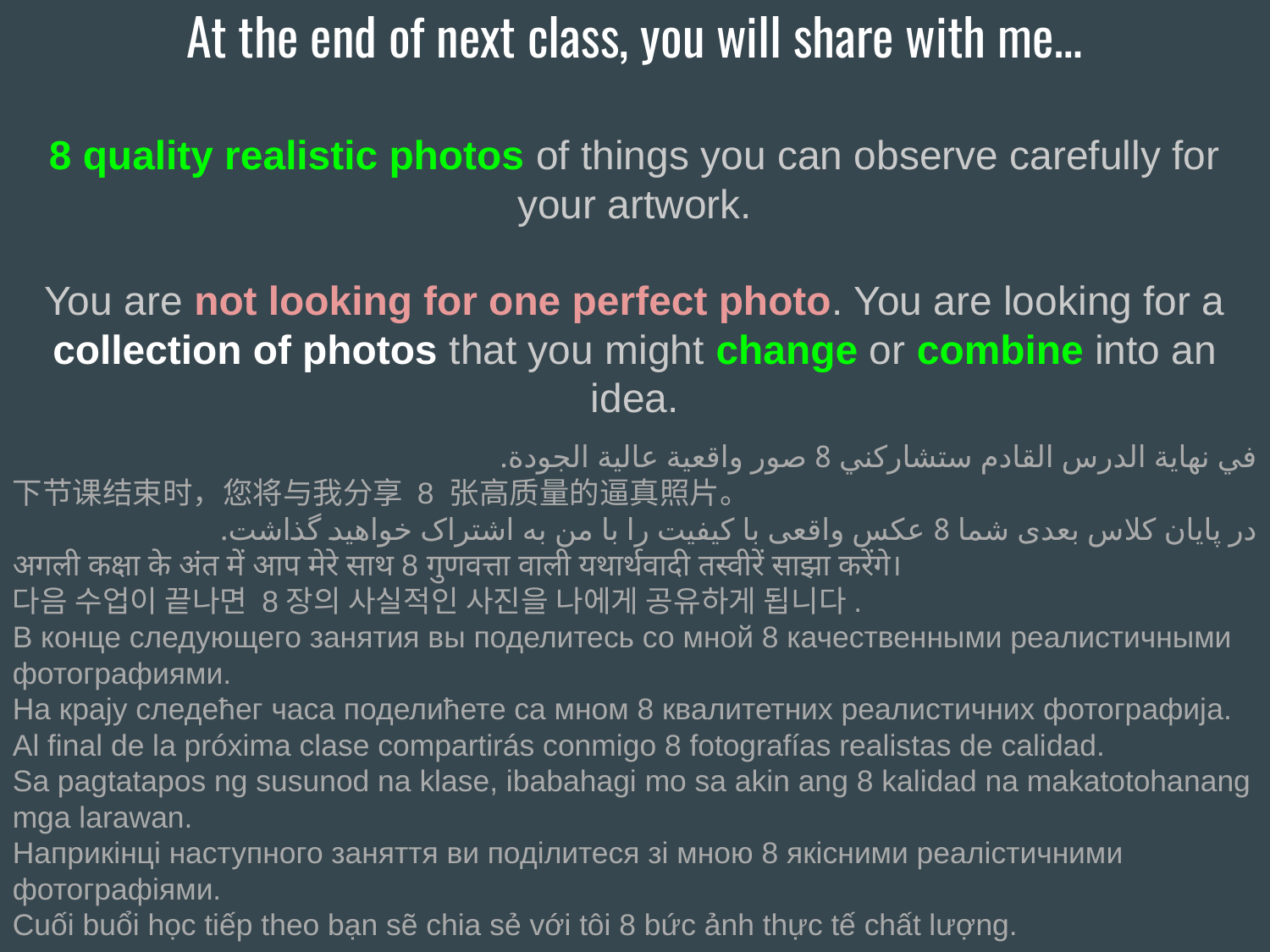

At the end of next class, you will share with me…

8 quality realistic photos of things you can observe carefully for your artwork.

You are not looking for one perfect photo. You are looking for a collection of photos that you might change or combine into an idea.
في نهاية الدرس القادم ستشاركني 8 صور واقعية عالية الجودة.
下节课结束时，您将与我分享 8 张高质量的逼真照片。
در پایان کلاس بعدی شما 8 عکس واقعی با کیفیت را با من به اشتراک خواهید گذاشت.
अगली कक्षा के अंत में आप मेरे साथ 8 गुणवत्ता वाली यथार्थवादी तस्वीरें साझा करेंगे।
다음 수업이 끝나면 8장의 사실적인 사진을 나에게 공유하게 됩니다.
В конце следующего занятия вы поделитесь со мной 8 качественными реалистичными фотографиями.
На крају следећег часа поделићете са мном 8 квалитетних реалистичних фотографија.
Al final de la próxima clase compartirás conmigo 8 fotografías realistas de calidad.
Sa pagtatapos ng susunod na klase, ibabahagi mo sa akin ang 8 kalidad na makatotohanang mga larawan.
Наприкінці наступного заняття ви поділитеся зі мною 8 якісними реалістичними фотографіями.
Cuối buổi học tiếp theo bạn sẽ chia sẻ với tôi 8 bức ảnh thực tế chất lượng.